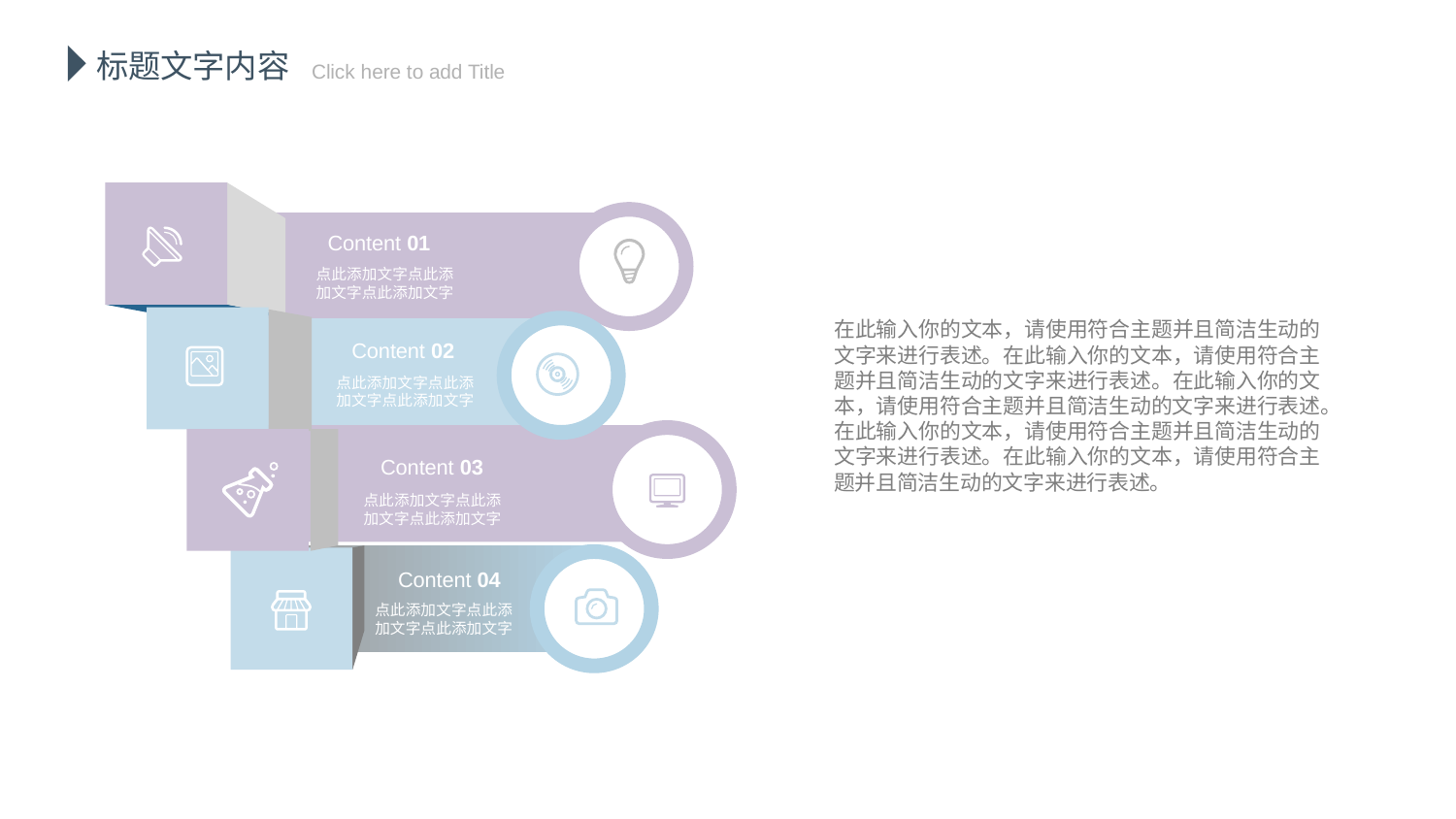

标题文字内容
  Click here to add Title

Content 01

点此添加文字点此添加文字点此添加文字

在此输入你的文本，请使用符合主题并且简洁生动的文字来进行表述。在此输入你的文本，请使用符合主题并且简洁生动的文字来进行表述。在此输入你的文本，请使用符合主题并且简洁生动的文字来进行表述。在此输入你的文本，请使用符合主题并且简洁生动的文字来进行表述。在此输入你的文本，请使用符合主题并且简洁生动的文字来进行表述。

Content 02

点此添加文字点此添加文字点此添加文字

Content 03

点此添加文字点此添加文字点此添加文字

Content 04

点此添加文字点此添加文字点此添加文字